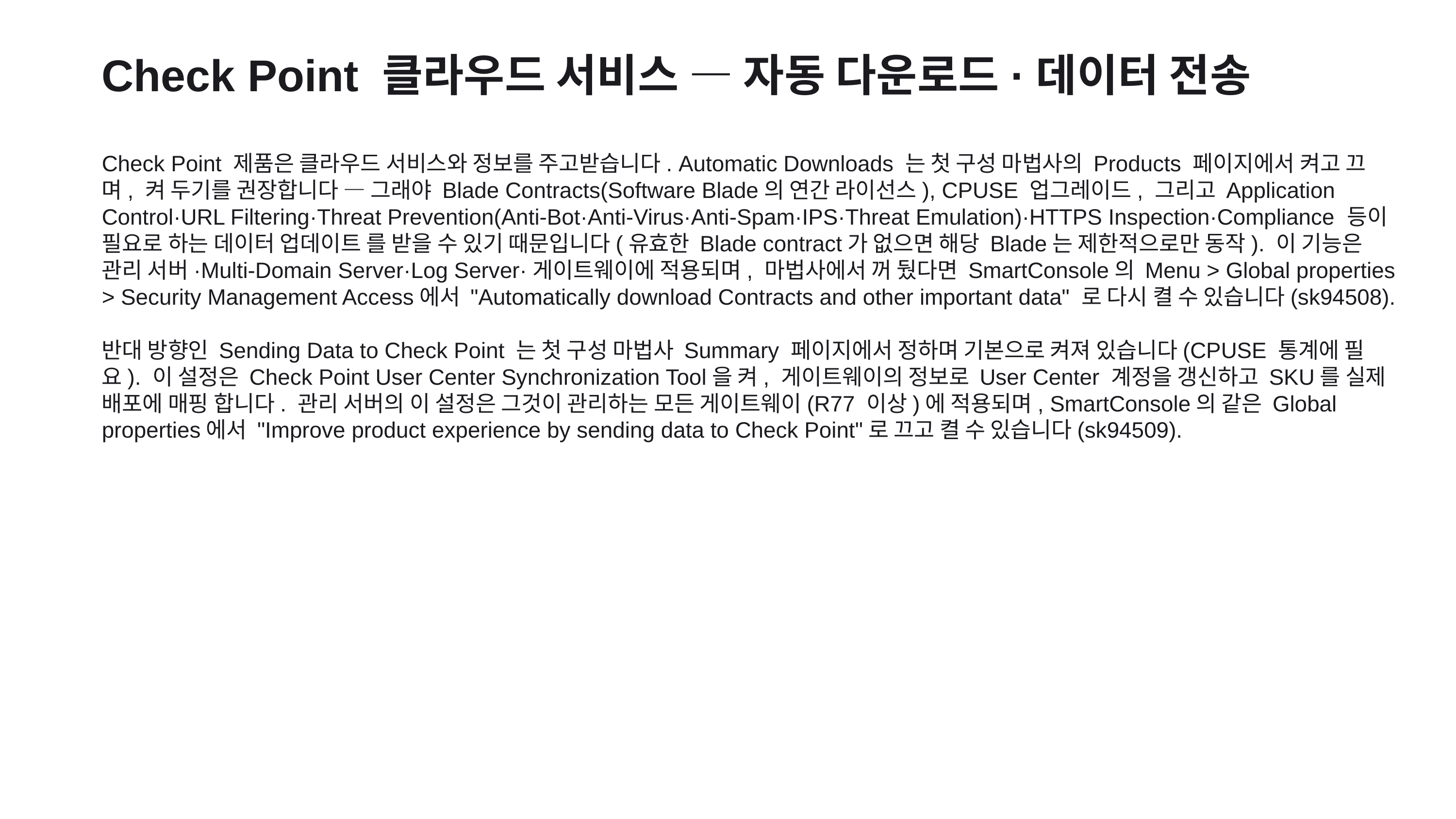

Check Point 클라우드 서비스 — 자동 다운로드·데이터 전송
Check Point 제품은 클라우드 서비스와 정보를 주고받습니다. Automatic Downloads 는 첫 구성 마법사의 Products 페이지에서 켜고 끄 며, 켜 두기를 권장합니다 — 그래야 Blade Contracts(Software Blade의 연간 라이선스), CPUSE 업그레이드, 그리고 Application Control·URL Filtering·Threat Prevention(Anti-Bot·Anti-Virus·Anti-Spam·IPS·Threat Emulation)·HTTPS Inspection·Compliance 등이 필요로 하는 데이터 업데이트 를 받을 수 있기 때문입니다(유효한 Blade contract가 없으면 해당 Blade는 제한적으로만 동작). 이 기능은 관리 서버·Multi-Domain Server·Log Server·게이트웨이에 적용되며, 마법사에서 꺼 뒀다면 SmartConsole의 Menu > Global properties > Security Management Access에서 "Automatically download Contracts and other important data" 로 다시 켤 수 있습니다(sk94508).

반대 방향인 Sending Data to Check Point 는 첫 구성 마법사 Summary 페이지에서 정하며 기본으로 켜져 있습니다(CPUSE 통계에 필요). 이 설정은 Check Point User Center Synchronization Tool을 켜, 게이트웨이의 정보로 User Center 계정을 갱신하고 SKU를 실제 배포에 매핑 합니다. 관리 서버의 이 설정은 그것이 관리하는 모든 게이트웨이(R77 이상)에 적용되며, SmartConsole의 같은 Global properties에서 "Improve product experience by sending data to Check Point"로 끄고 켤 수 있습니다(sk94509).